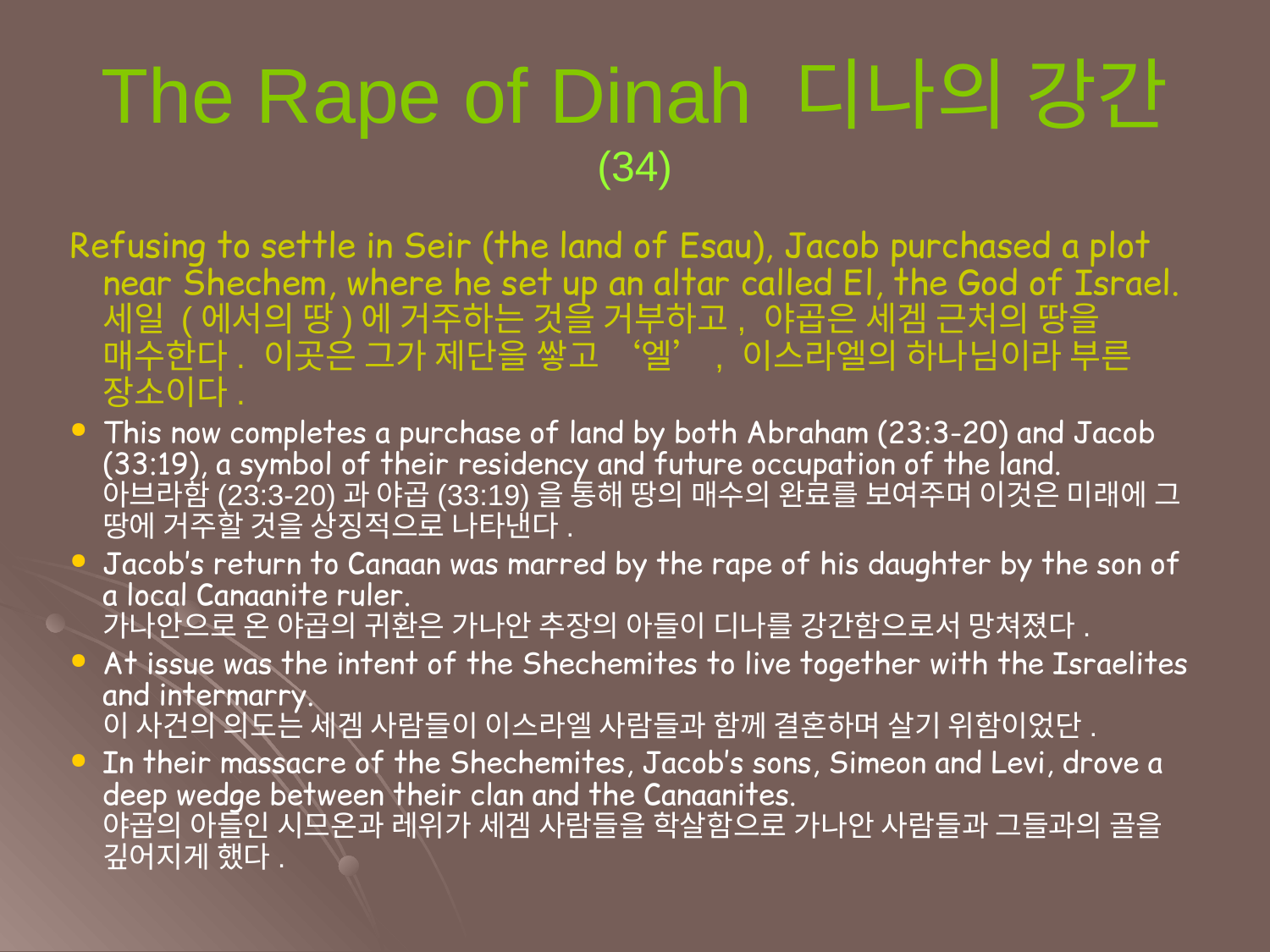

The Rape of Dinah 디나의 강간
(34)
Refusing to settle in Seir (the land of Esau), Jacob purchased a plot near Shechem, where he set up an altar called El, the God of Israel.
세일 (에서의 땅)에 거주하는 것을 거부하고, 야곱은 세겜 근처의 땅을 매수한다. 이곳은 그가 제단을 쌓고 ‘엘’, 이스라엘의 하나님이라 부른 장소이다.
This now completes a purchase of land by both Abraham (23:3-20) and Jacob (33:19), a symbol of their residency and future occupation of the land.
아브라함(23:3-20)과 야곱(33:19)을 통해 땅의 매수의 완료를 보여주며 이것은 미래에 그 땅에 거주할 것을 상징적으로 나타낸다.
Jacob’s return to Canaan was marred by the rape of his daughter by the son of a local Canaanite ruler.
가나안으로 온 야곱의 귀환은 가나안 추장의 아들이 디나를 강간함으로서 망쳐졌다.
At issue was the intent of the Shechemites to live together with the Israelites and intermarry.
이 사건의 의도는 세겜 사람들이 이스라엘 사람들과 함께 결혼하며 살기 위함이었단.
In their massacre of the Shechemites, Jacob’s sons, Simeon and Levi, drove a deep wedge between their clan and the Canaanites.
야곱의 아들인 시므온과 레위가 세겜 사람들을 학살함으로 가나안 사람들과 그들과의 골을 깊어지게 했다.